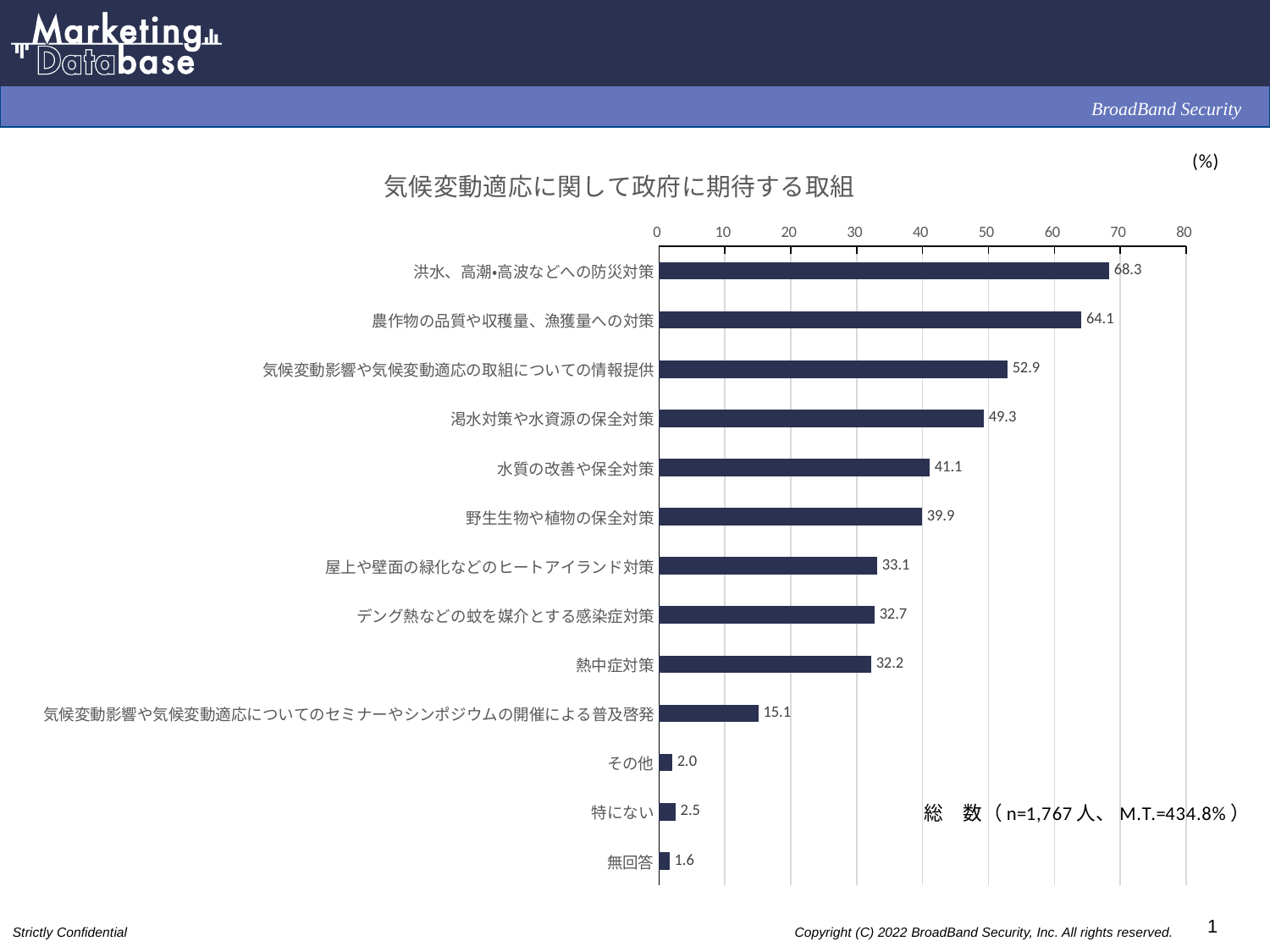

### Chart: 気候変動適応に関して政府に期待する取組

| Category |  |
|---|---|
| 洪水、高潮・高波などへの防災対策 | 68.3 |
| 農作物の品質や収穫量、漁獲量への対策 | 64.1 |
| 気候変動影響や気候変動適応の取組についての情報提供 | 52.9 |
| 渇水対策や水資源の保全対策 | 49.3 |
| 水質の改善や保全対策 | 41.1 |
| 野生生物や植物の保全対策 | 39.9 |
| 屋上や壁面の緑化などのヒートアイランド対策 | 33.1 |
| デング熱などの蚊を媒介とする感染症対策 | 32.7 |
| 熱中症対策 | 32.2 |
| 気候変動影響や気候変動適応についてのセミナーやシンポジウムの開催による普及啓発 | 15.1 |
| その他 | 2.0 |
| 特にない | 2.5 |
| 無回答 | 1.6 |